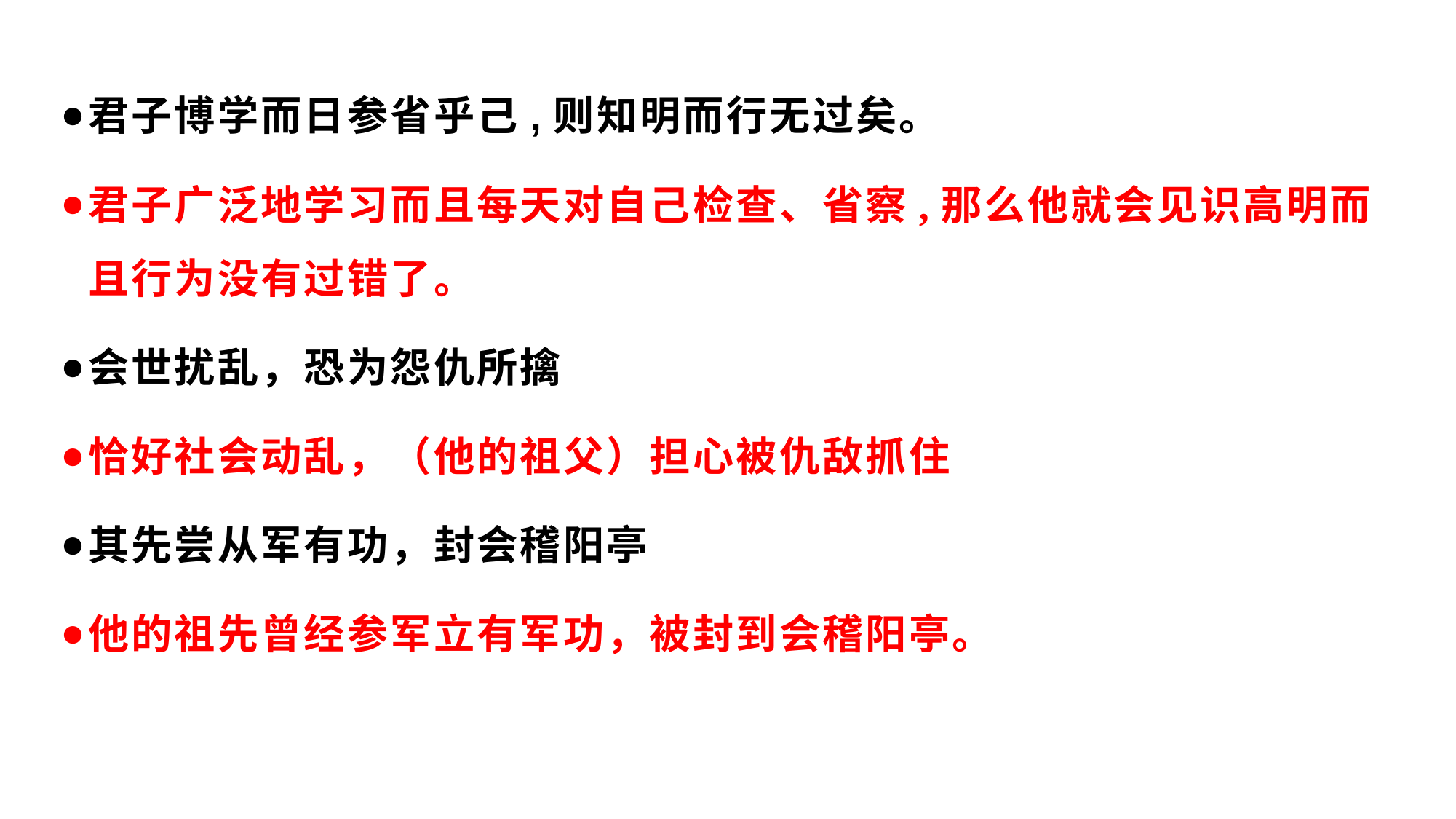

君子博学而日参省乎己,则知明而行无过矣。
君子广泛地学习而且每天对自己检查、省察,那么他就会见识高明而且行为没有过错了。
会世扰乱，恐为怨仇所擒
恰好社会动乱，（他的祖父）担心被仇敌抓住
其先尝从军有功，封会稽阳亭
他的祖先曾经参军立有军功，被封到会稽阳亭。